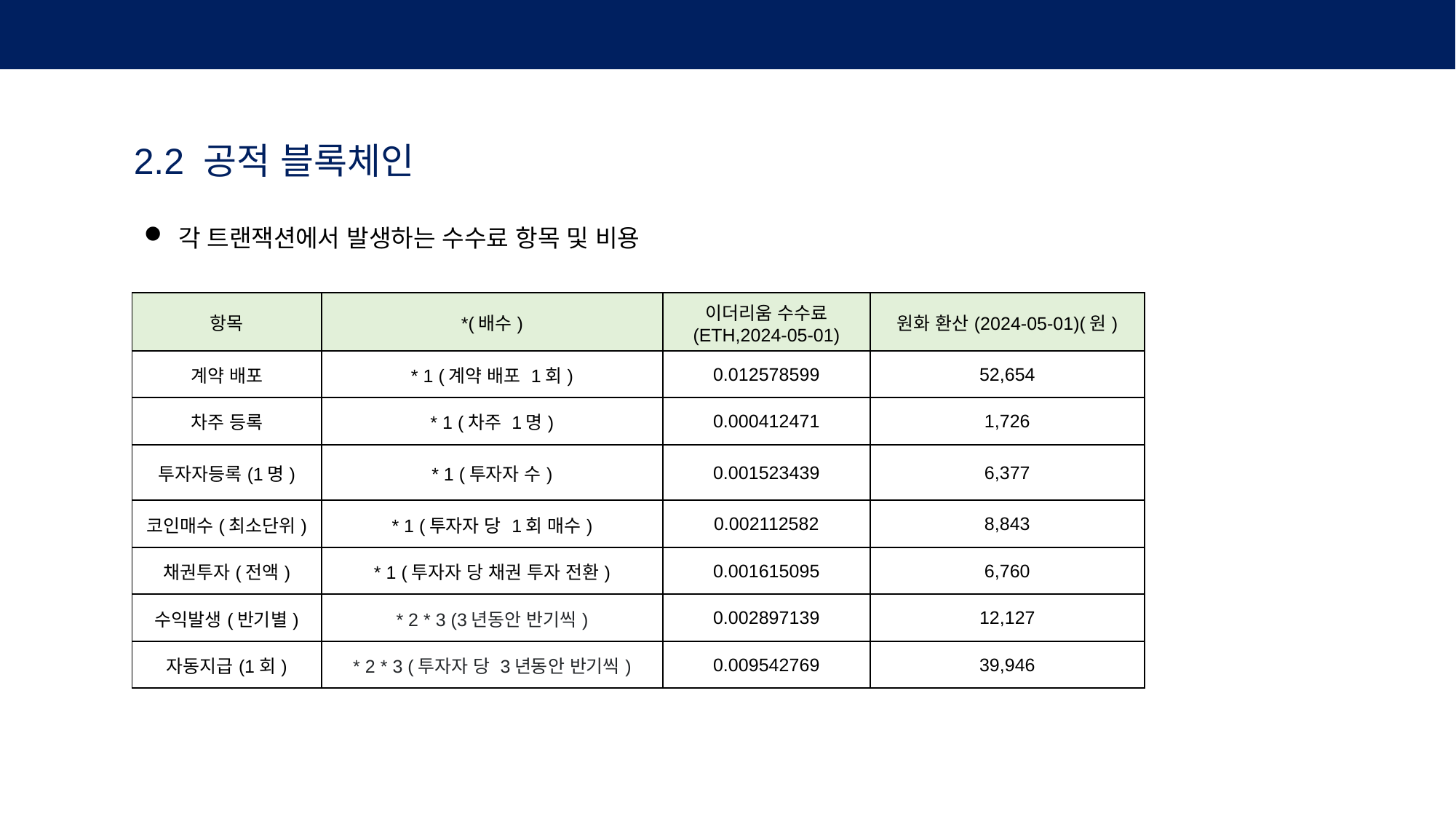

4. 채권토큰화 발행비용 실증분석
2.2 공적 블록체인
각 트랜잭션에서 발생하는 수수료 항목 및 비용

| 항목 | \*(배수) | 이더리움 수수료 (ETH,2024-05-01) | 원화 환산(2024-05-01)(원) |
| --- | --- | --- | --- |
| 계약 배포 | \* 1 (계약 배포 1회) | 0.012578599 | 52,654 |
| 차주 등록 | \* 1 (차주 1명) | 0.000412471 | 1,726 |
| 투자자등록(1명) | \* 1 (투자자 수) | 0.001523439 | 6,377 |
| 코인매수(최소단위) | \* 1 (투자자 당 1회 매수) | 0.002112582 | 8,843 |
| 채권투자(전액) | \* 1 (투자자 당 채권 투자 전환) | 0.001615095 | 6,760 |
| 수익발생(반기별) | \* 2 \* 3 (3년동안 반기씩) | 0.002897139 | 12,127 |
| 자동지급(1회) | \* 2 \* 3 (투자자 당 3년동안 반기씩) | 0.009542769 | 39,946 |